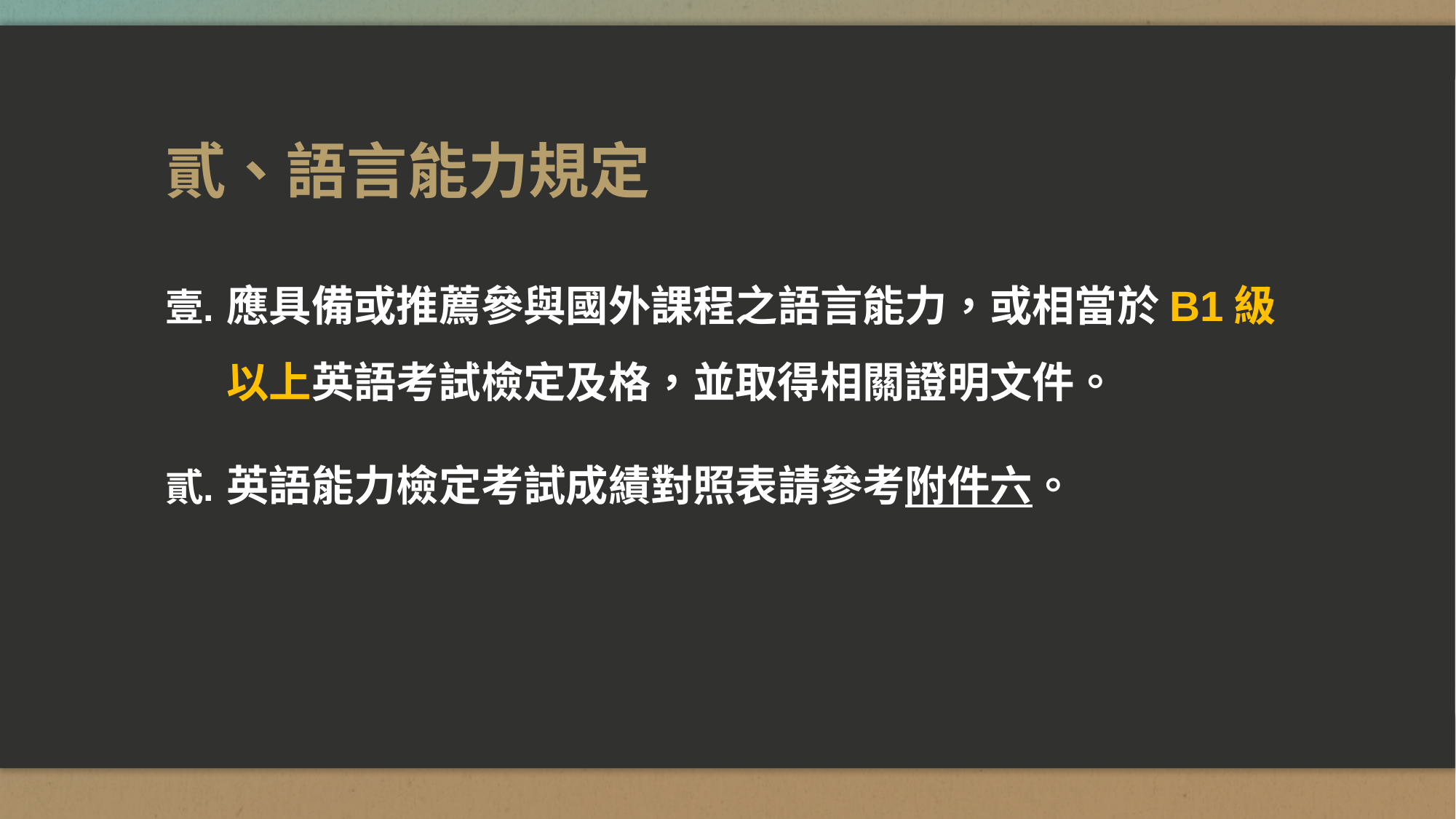

# 貳、語言能力規定
應具備或推薦參與國外課程之語言能力，或相當於B1級以上英語考試檢定及格，並取得相關證明文件。
英語能力檢定考試成績對照表請參考附件六。